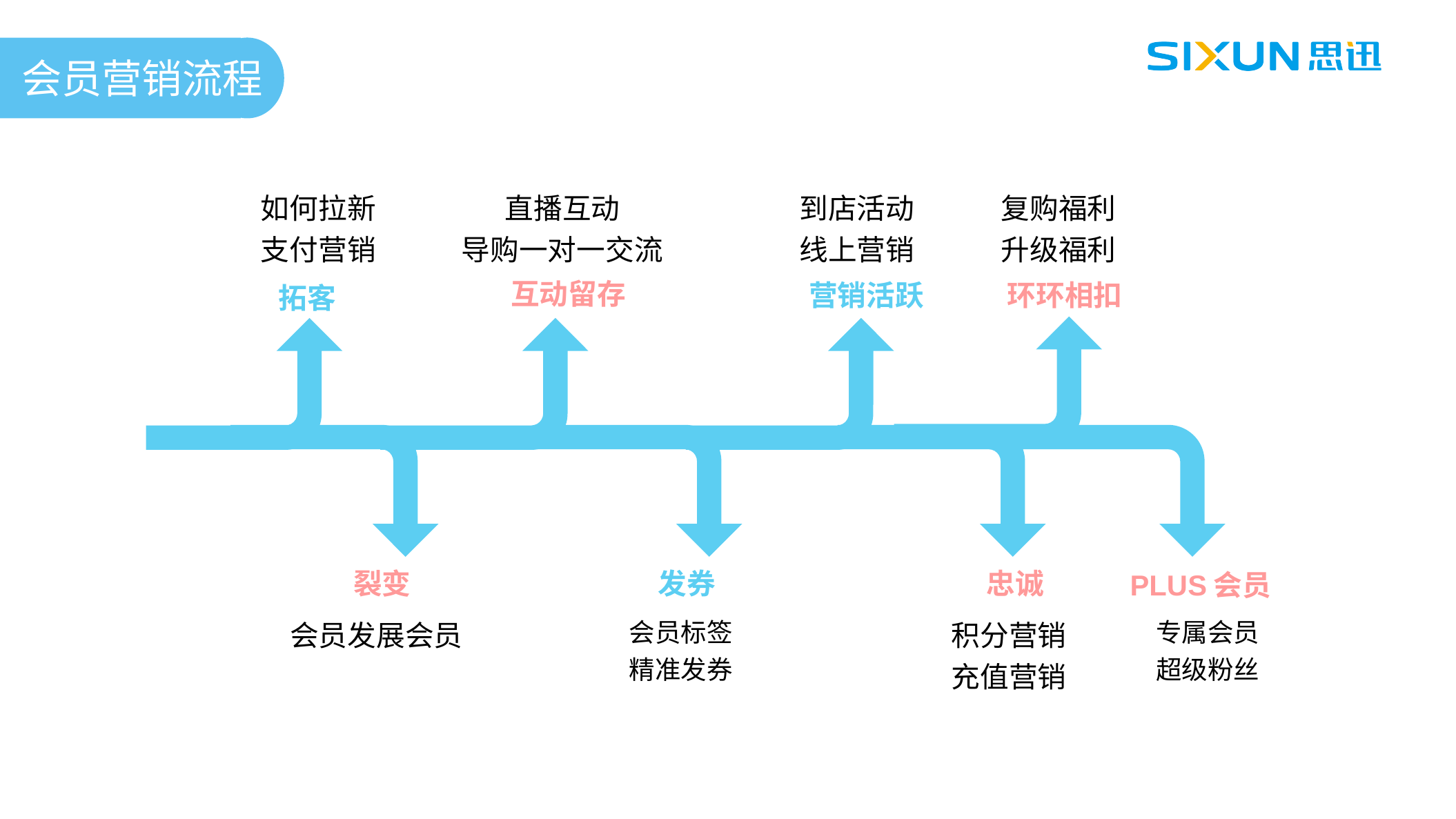

会员营销流程
如何拉新
支付营销
直播互动
导购一对一交流
到店活动
线上营销
复购福利
升级福利
互动留存
营销活跃
环环相扣
拓客

裂变
发券
忠诚
PLUS会员
会员发展会员
会员标签
精准发券
积分营销
充值营销
专属会员
超级粉丝